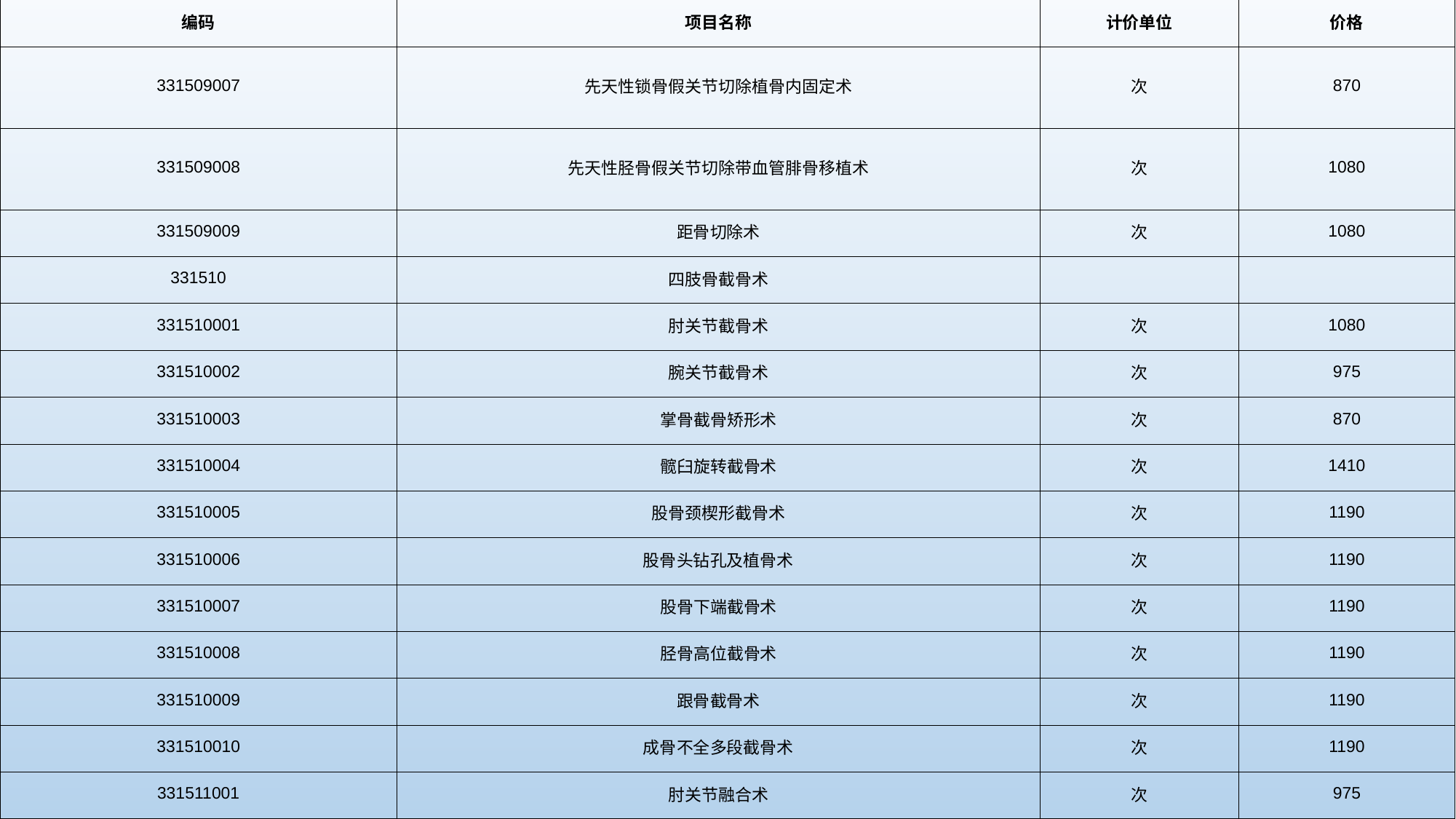

| 编码 | 项目名称 | 计价单位 | 价格 |
| --- | --- | --- | --- |
| 331509007 | 先天性锁骨假关节切除植骨内固定术 | 次 | 870 |
| 331509008 | 先天性胫骨假关节切除带血管腓骨移植术 | 次 | 1080 |
| 331509009 | 距骨切除术 | 次 | 1080 |
| 331510 | 四肢骨截骨术 |  |  |
| 331510001 | 肘关节截骨术 | 次 | 1080 |
| 331510002 | 腕关节截骨术 | 次 | 975 |
| 331510003 | 掌骨截骨矫形术 | 次 | 870 |
| 331510004 | 髋臼旋转截骨术 | 次 | 1410 |
| 331510005 | 股骨颈楔形截骨术 | 次 | 1190 |
| 331510006 | 股骨头钻孔及植骨术 | 次 | 1190 |
| 331510007 | 股骨下端截骨术 | 次 | 1190 |
| 331510008 | 胫骨高位截骨术 | 次 | 1190 |
| 331510009 | 跟骨截骨术 | 次 | 1190 |
| 331510010 | 成骨不全多段截骨术 | 次 | 1190 |
| 331511001 | 肘关节融合术 | 次 | 975 |